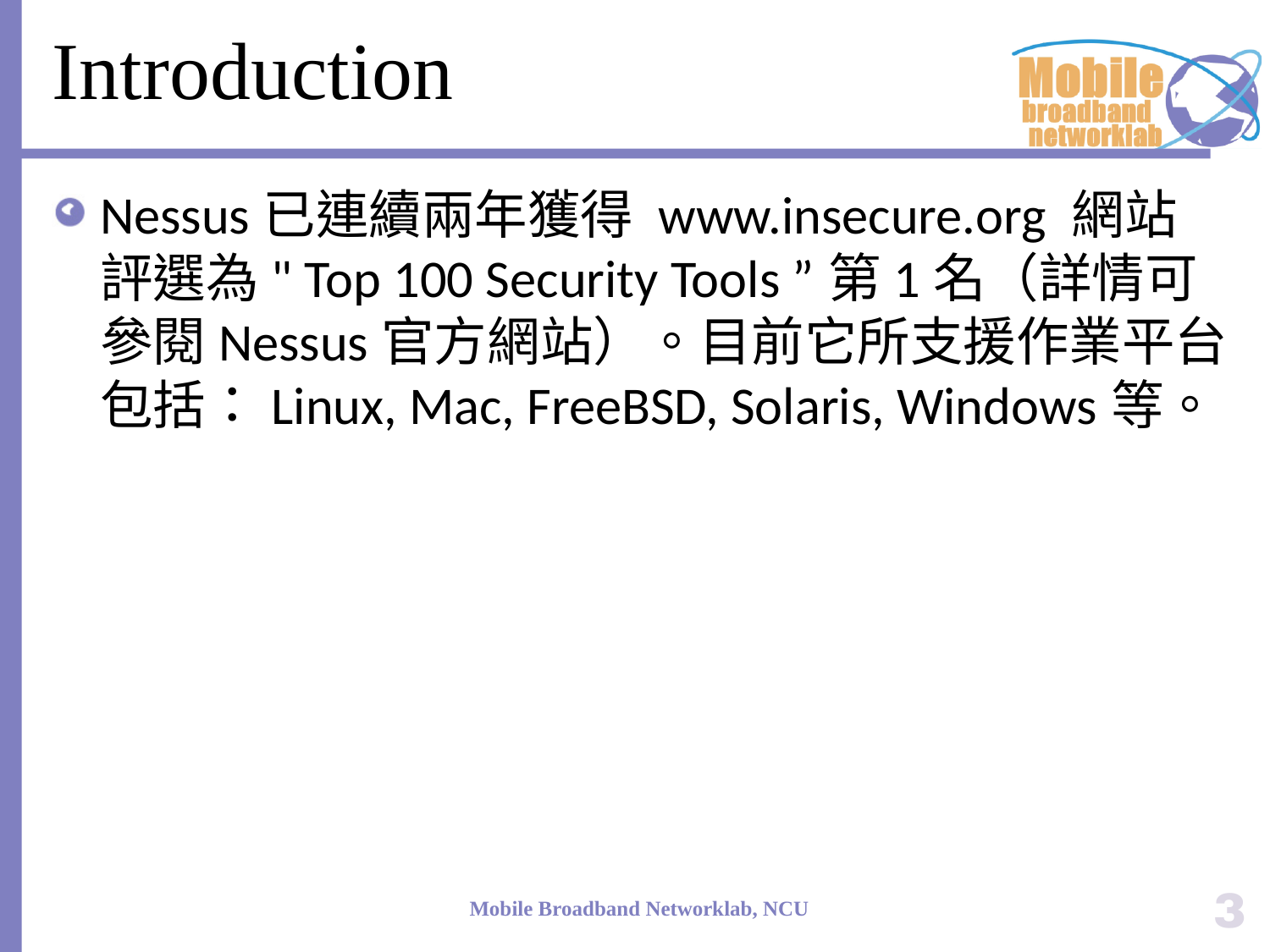

# Introduction
Nessus已連續兩年獲得 www.insecure.org 網站評選為" Top 100 Security Tools ”第1名（詳情可參閱Nessus官方網站）。目前它所支援作業平台包括：Linux, Mac, FreeBSD, Solaris, Windows等。

3